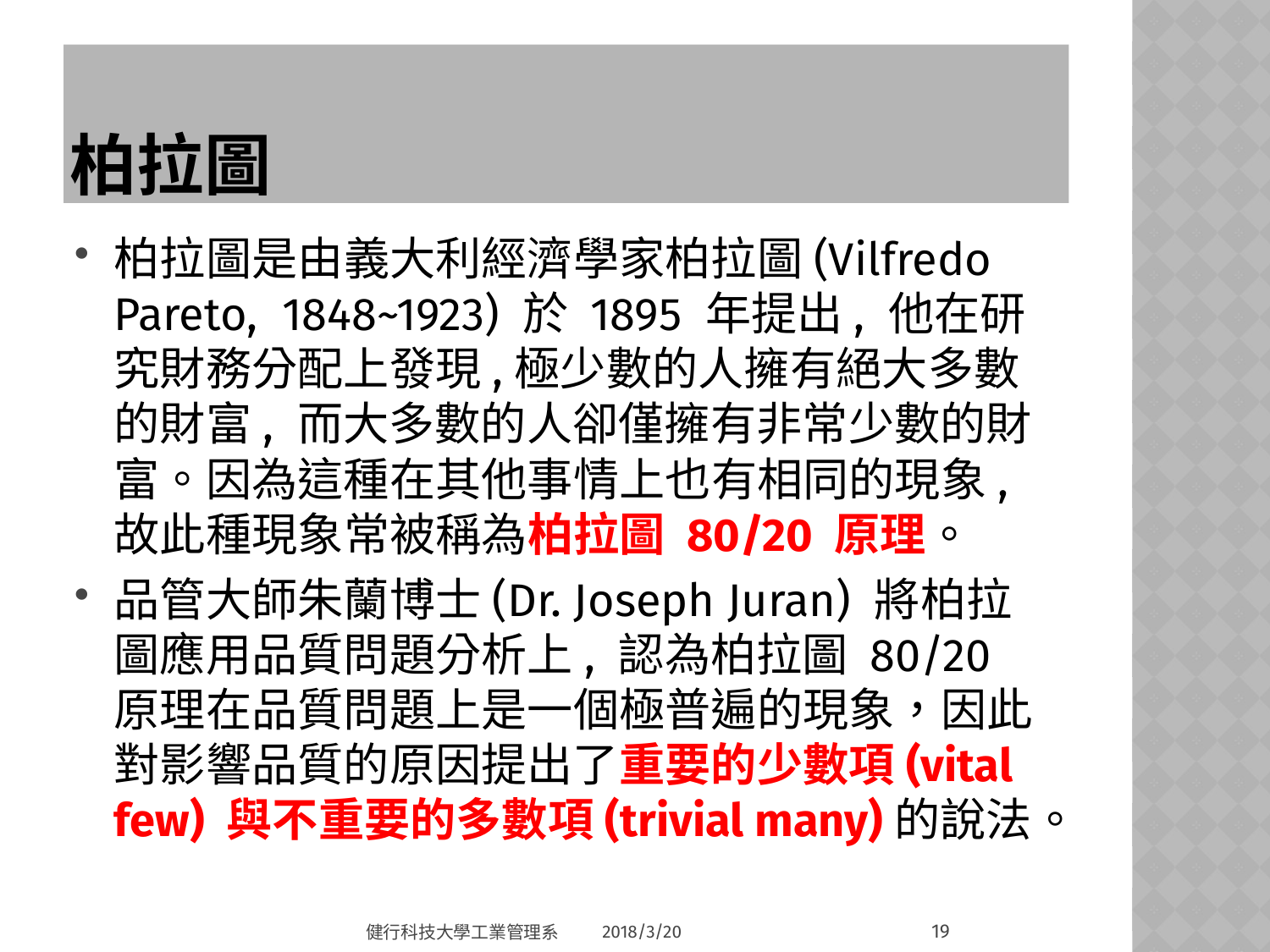

# 柏拉圖
柏拉圖是由義大利經濟學家柏拉圖(Vilfredo Pareto,  1848~1923) 於 1895 年提出, 他在研究財務分配上發現,極少數的人擁有絕大多數的財富, 而大多數的人卻僅擁有非常少數的財富。因為這種在其他事情上也有相同的現象, 故此種現象常被稱為柏拉圖 80/20 原理。
品管大師朱蘭博士(Dr. Joseph Juran) 將柏拉圖應用品質問題分析上, 認為柏拉圖 80/20 原理在品質問題上是一個極普遍的現象，因此對影響品質的原因提出了重要的少數項(vital few) 與不重要的多數項(trivial many)的說法。
19
健行科技大學工業管理系
2018/3/20